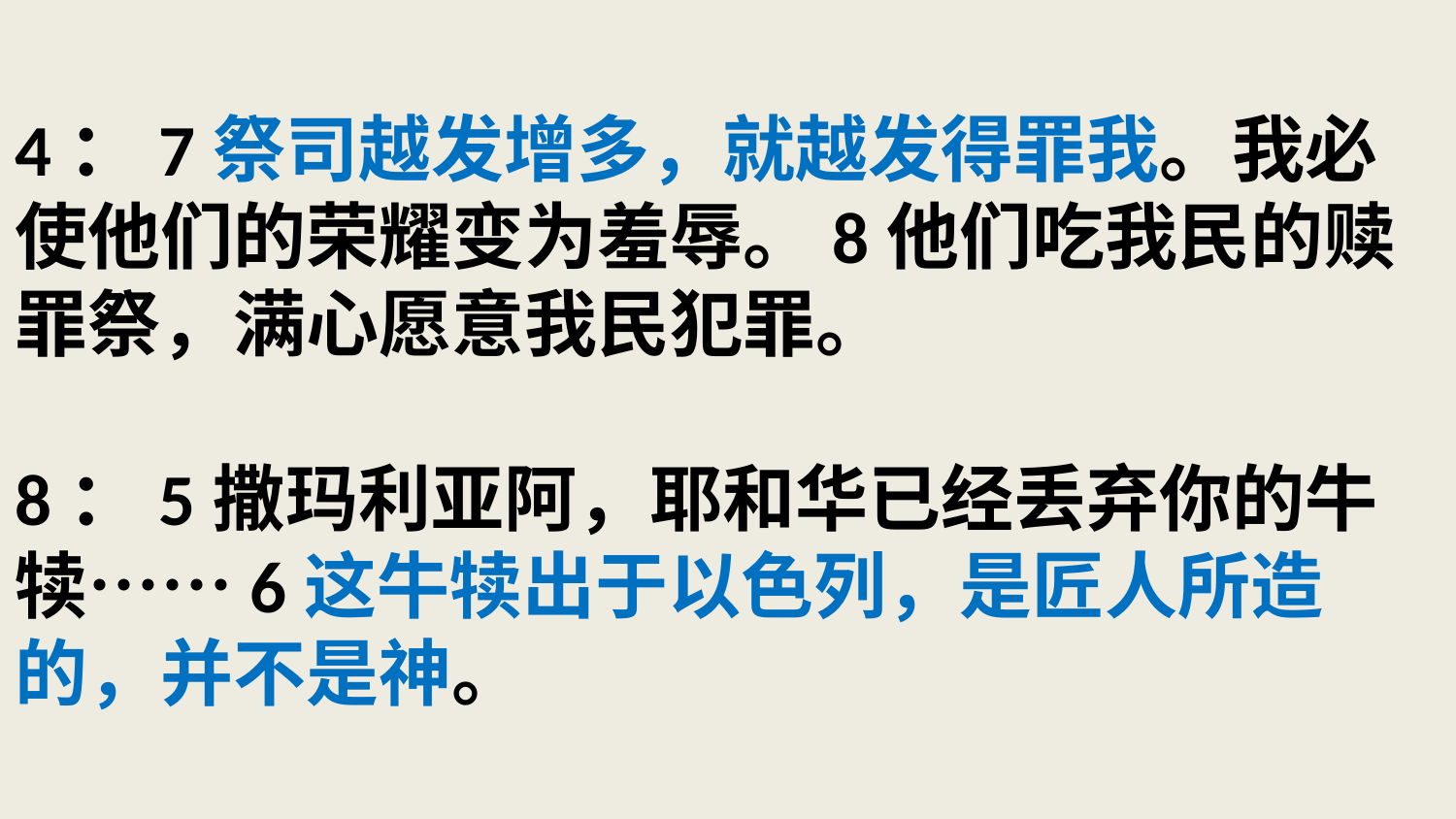

# 4：7祭司越发增多，就越发得罪我。我必使他们的荣耀变为羞辱。8他们吃我民的赎罪祭，满心愿意我民犯罪。 8：5撒玛利亚阿，耶和华已经丢弃你的牛犊……6这牛犊出于以色列，是匠人所造的，并不是神。